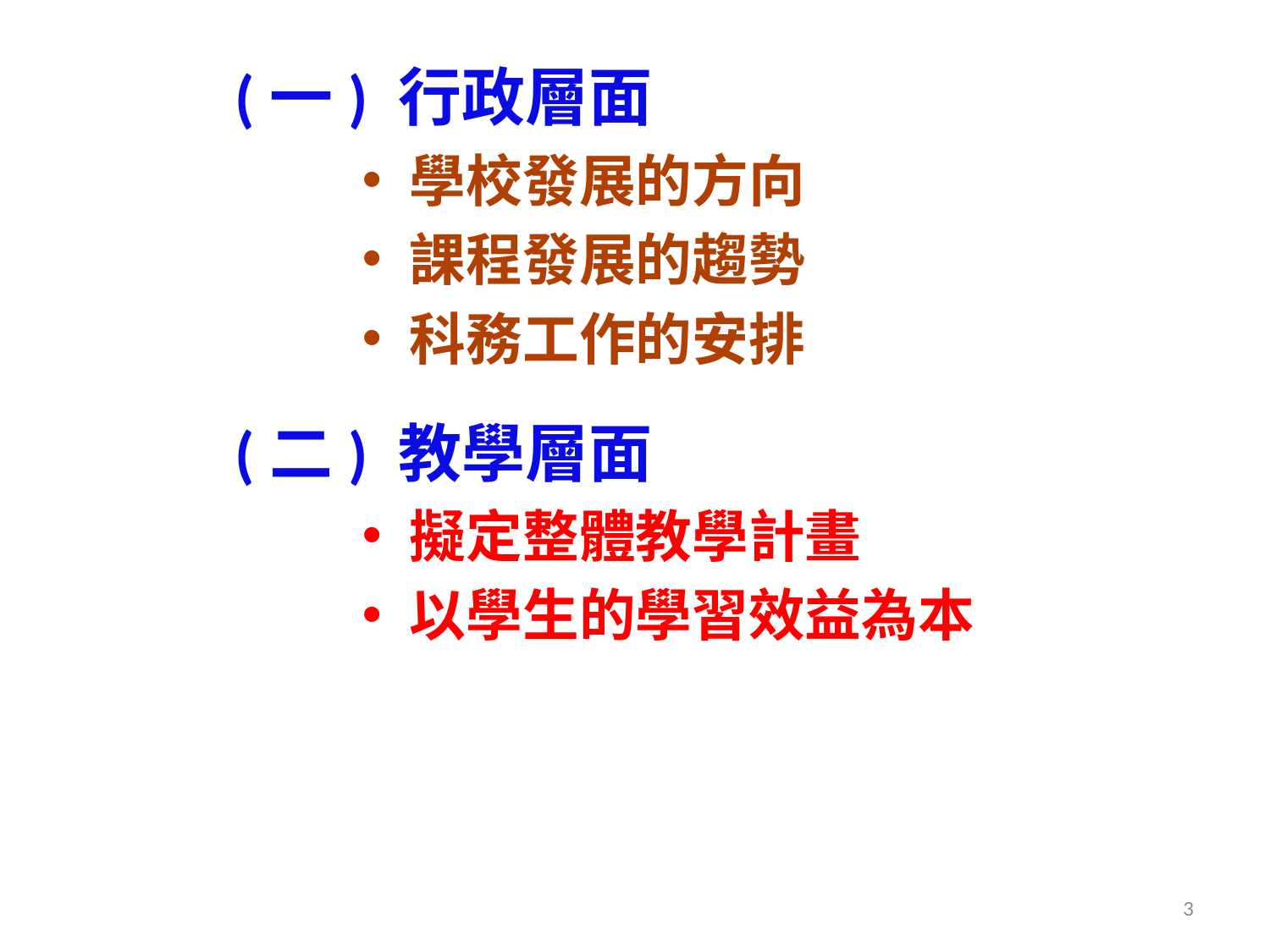

(一) 行政層面
學校發展的方向
課程發展的趨勢
科務工作的安排

(二) 教學層面
擬定整體教學計畫
以學生的學習效益為本

3